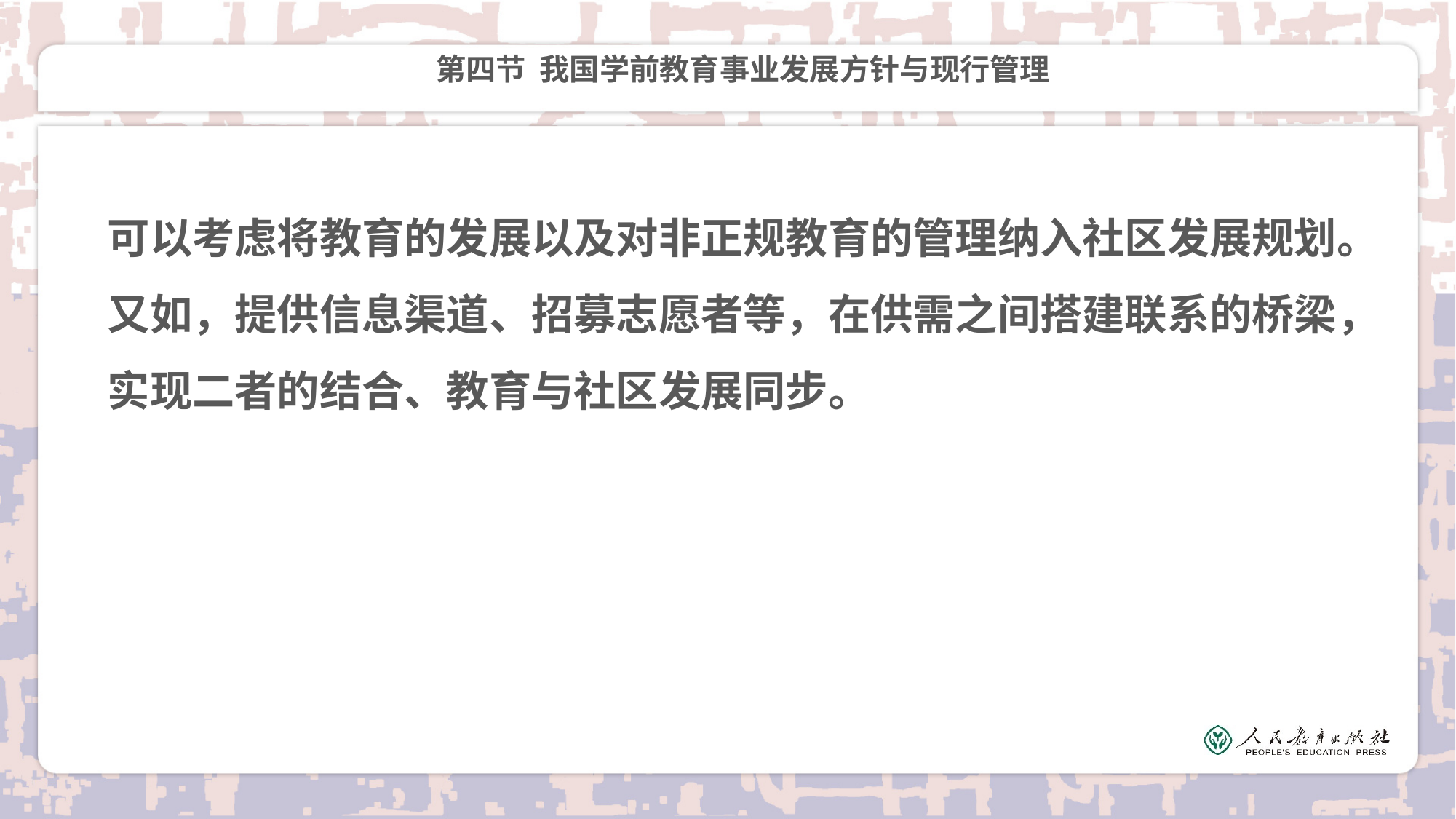

# 第四节  我国学前教育事业发展方针与现行管理
可以考虑将教育的发展以及对非正规教育的管理纳入社区发展规划。又如，提供信息渠道、招募志愿者等，在供需之间搭建联系的桥梁，实现二者的结合、教育与社区发展同步。